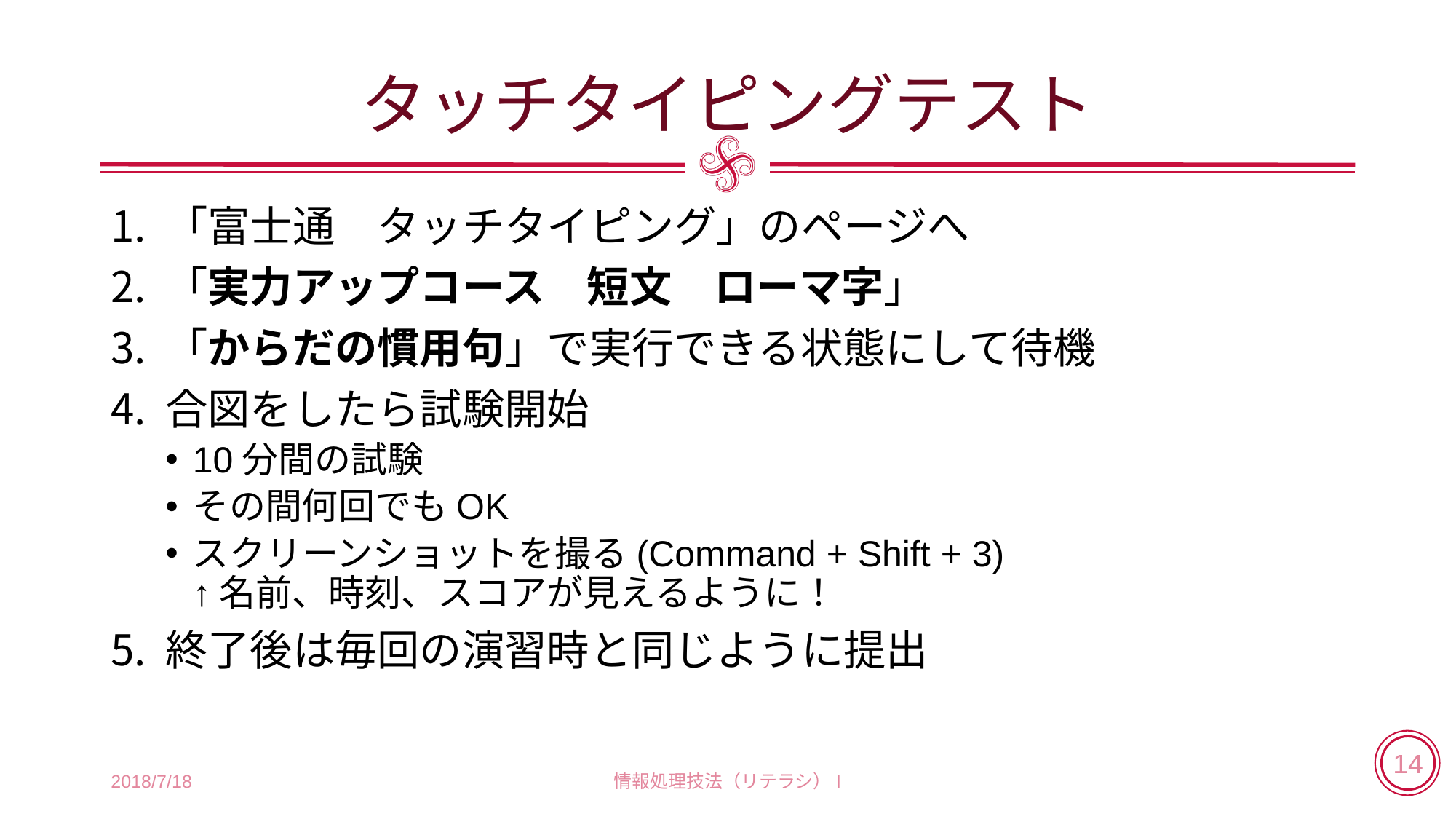

# タッチタイピングテスト
「富士通　タッチタイピング」のページへ
「実力アップコース　短文　ローマ字」
「からだの慣用句」で実行できる状態にして待機
合図をしたら試験開始
10分間の試験
その間何回でもOK
スクリーンショットを撮る(Command + Shift + 3)
↑名前、時刻、スコアが見えるように！
終了後は毎回の演習時と同じように提出

2018/7/18
情報処理技法（リテラシ）I